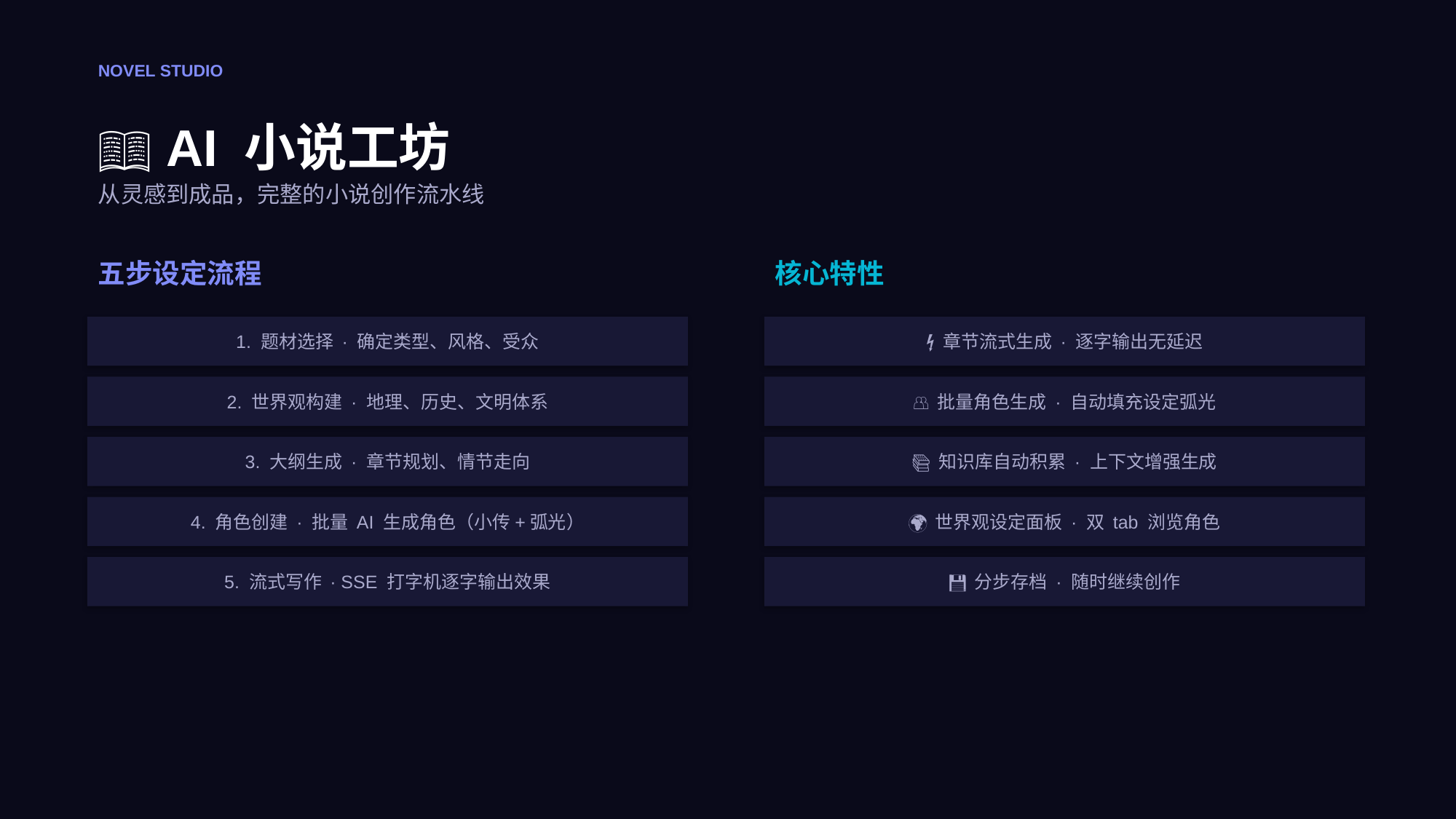

NOVEL STUDIO
📖 AI 小说工坊
从灵感到成品，完整的小说创作流水线
五步设定流程
核心特性
1. 题材选择 · 确定类型、风格、受众
⚡ 章节流式生成 · 逐字输出无延迟
2. 世界观构建 · 地理、历史、文明体系
👥 批量角色生成 · 自动填充设定弧光
3. 大纲生成 · 章节规划、情节走向
📚 知识库自动积累 · 上下文增强生成
4. 角色创建 · 批量 AI 生成角色（小传+弧光）
🌍 世界观设定面板 · 双 tab 浏览角色
5. 流式写作 · SSE 打字机逐字输出效果
💾 分步存档 · 随时继续创作